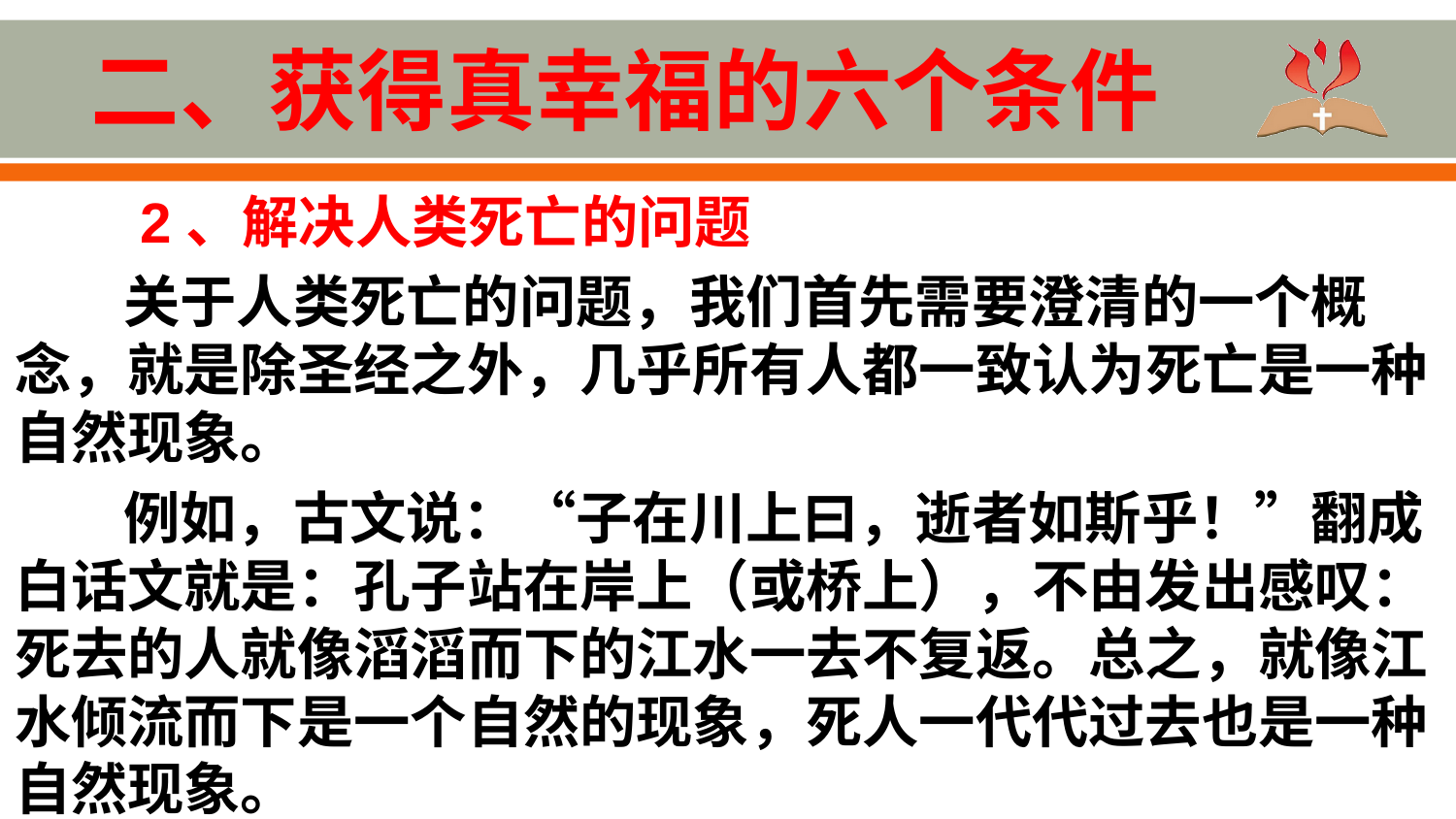

# 二、获得真幸福的六个条件
        2、解决人类死亡的问题
关于人类死亡的问题，我们首先需要澄清的一个概念，就是除圣经之外，几乎所有人都一致认为死亡是一种自然现象。
例如，古文说：“子在川上曰，逝者如斯乎！”翻成白话文就是：孔子站在岸上（或桥上），不由发出感叹：死去的人就像滔滔而下的江水一去不复返。总之，就像江水倾流而下是一个自然的现象，死人一代代过去也是一种自然现象。